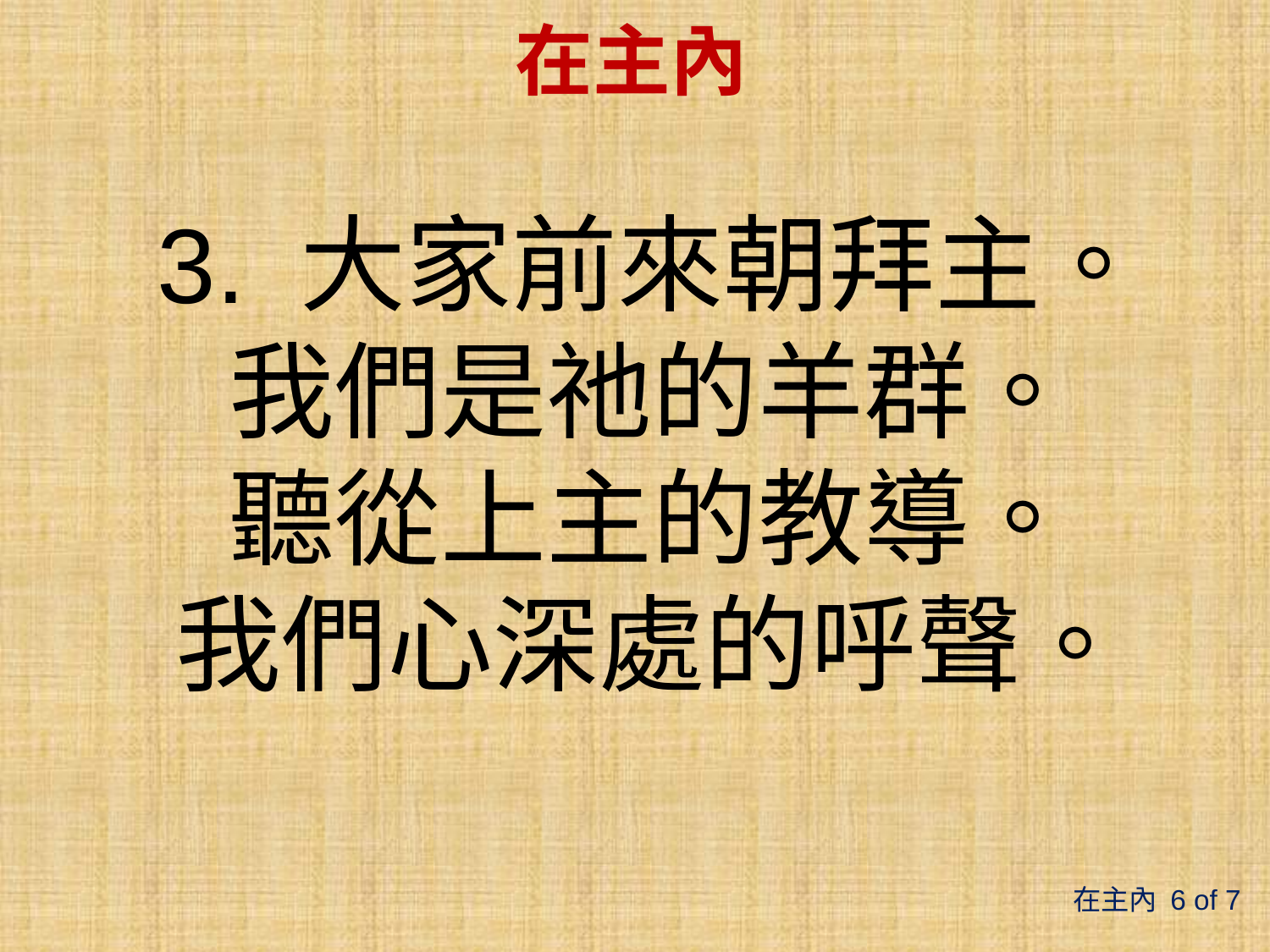

# 在主內
3. 大家前來朝拜主。
我們是祂的羊群。
聽從上主的教導。
我們心深處的呼聲。
在主內 6 of 7